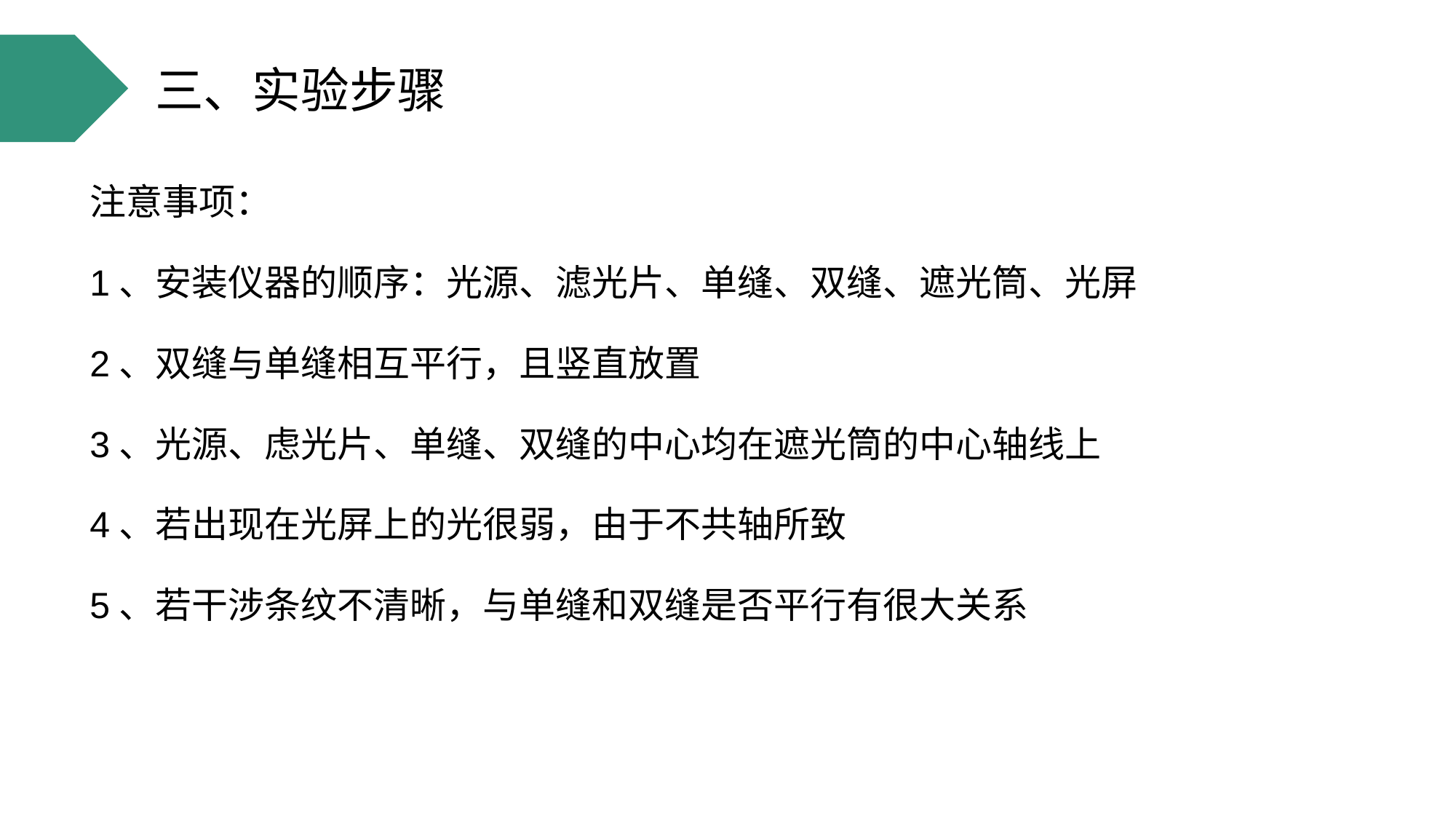

三、实验步骤
注意事项：
1、安装仪器的顺序：光源、滤光片、单缝、双缝、遮光筒、光屏
2、双缝与单缝相互平行，且竖直放置
3、光源、虑光片、单缝、双缝的中心均在遮光筒的中心轴线上
4、若出现在光屏上的光很弱，由于不共轴所致
5、若干涉条纹不清晰，与单缝和双缝是否平行有很大关系